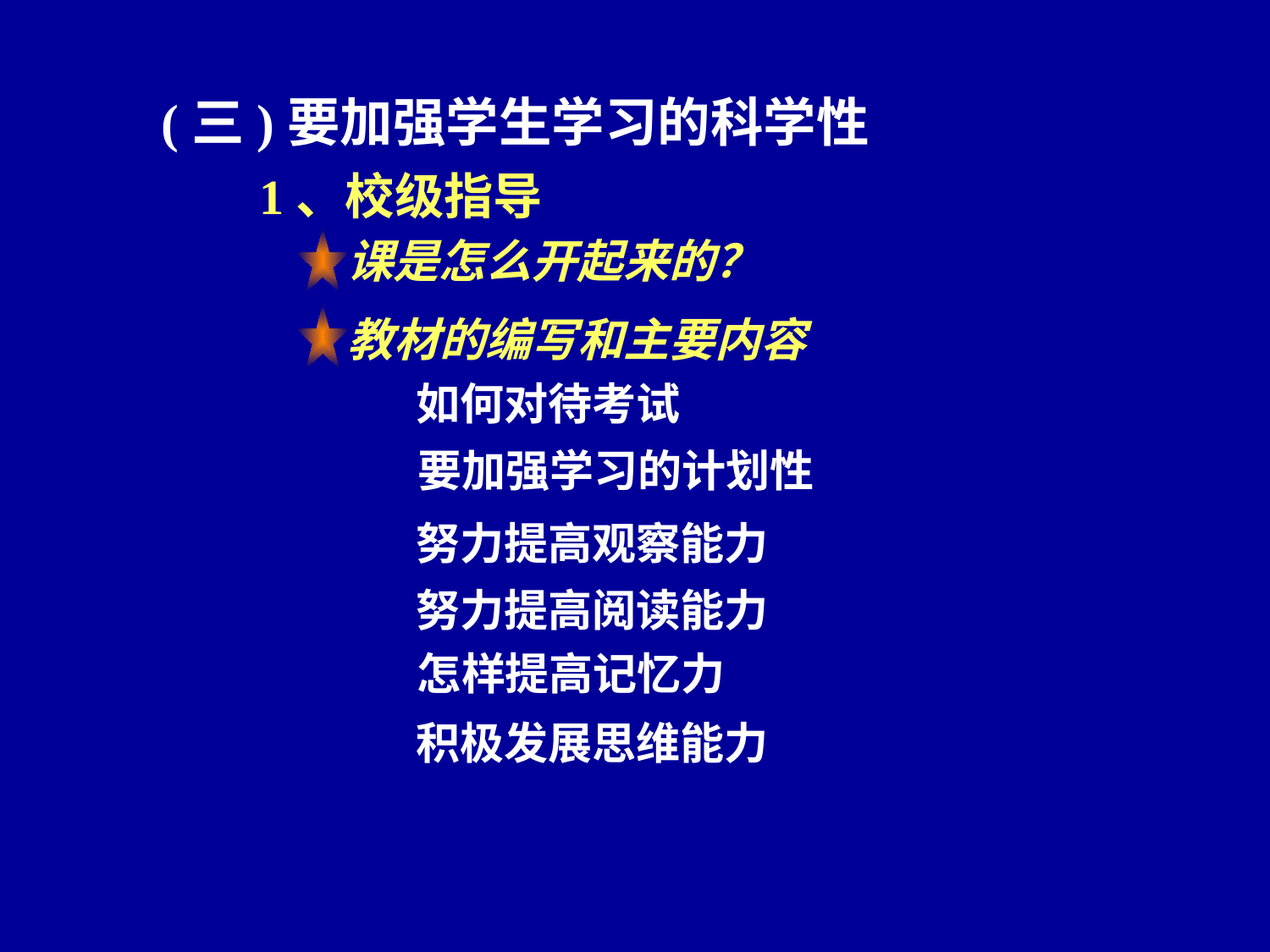

(三)要加强学生学习的科学性
1、校级指导
课是怎么开起来的？

教材的编写和主要内容
如何对待考试
要加强学习的计划性
努力提高观察能力
努力提高阅读能力
怎样提高记忆力
积极发展思维能力